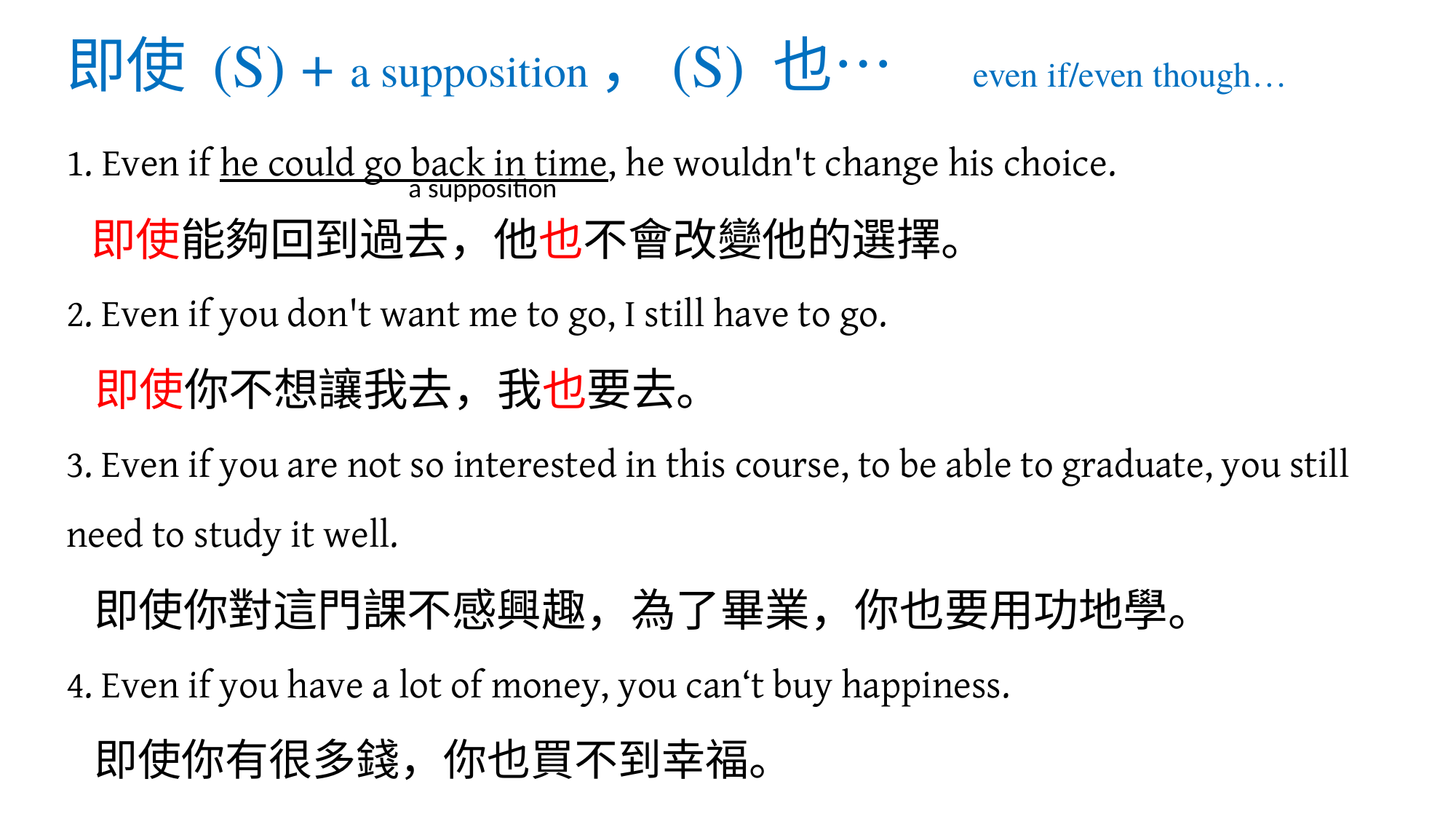

# 即使 (S) + a supposition，(S) 也…     even if/even though…
1. Even if he could go back in time, he wouldn't change his choice.
  即使能夠回到過去，他也不會改變他的選擇。
2. Even if you don't want me to go, I still have to go.
  即使你不想讓我去，我也要去。
3. Even if you are not so interested in this course, to be able to graduate, you still need to study it well.
  即使你對這門課不感興趣，為了畢業，你也要用功地學。
4. Even if you have a lot of money, you can‘t buy happiness.
  即使你有很多錢，你也買不到幸福。
a supposition